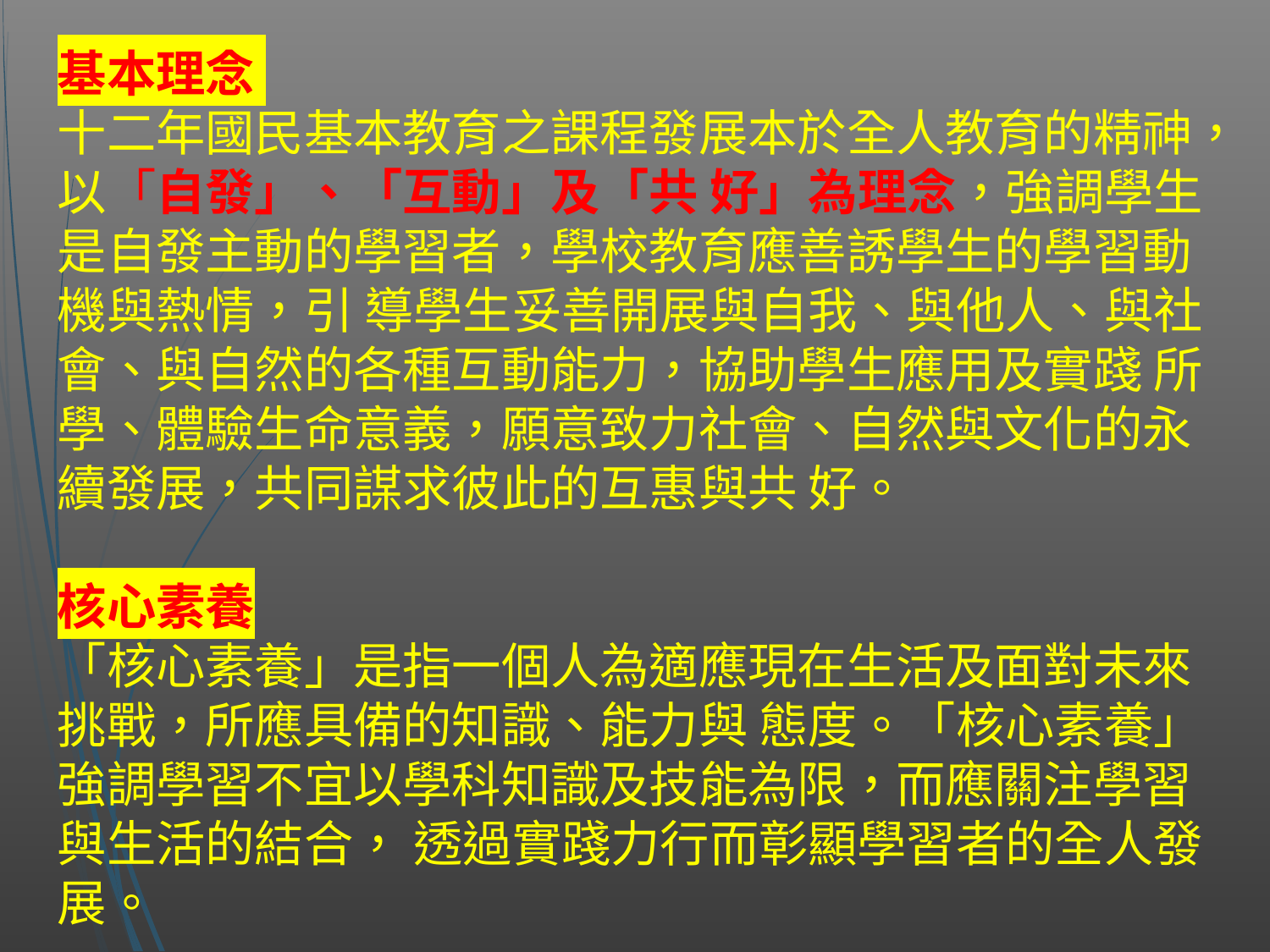

基本理念
十二年國民基本教育之課程發展本於全人教育的精神，以「自發」、「互動」及「共 好」為理念，強調學生是自發主動的學習者，學校教育應善誘學生的學習動機與熱情，引 導學生妥善開展與自我、與他人、與社會、與自然的各種互動能力，協助學生應用及實踐 所學、體驗生命意義，願意致力社會、自然與文化的永續發展，共同謀求彼此的互惠與共 好。

核心素養
「核心素養」是指一個人為適應現在生活及面對未來挑戰，所應具備的知識、能力與 態度。「核心素養」強調學習不宜以學科知識及技能為限，而應關注學習與生活的結合， 透過實踐力行而彰顯學習者的全人發展。